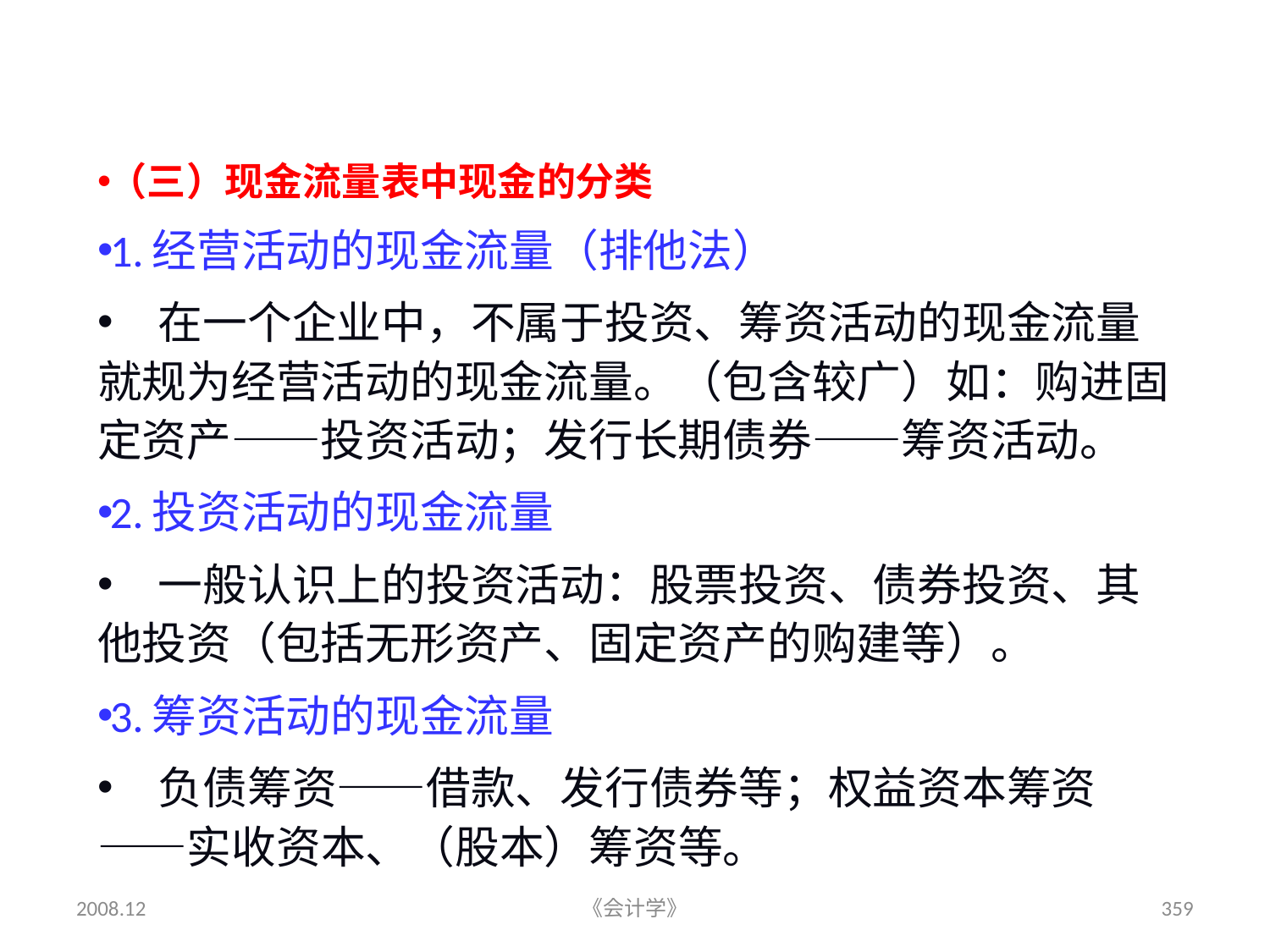

#
（三）现金流量表中现金的分类
1.经营活动的现金流量（排他法）
    在一个企业中，不属于投资、筹资活动的现金流量就规为经营活动的现金流量。（包含较广）如：购进固定资产——投资活动；发行长期债券——筹资活动。
2.投资活动的现金流量
    一般认识上的投资活动：股票投资、债券投资、其他投资（包括无形资产、固定资产的购建等）。
3.筹资活动的现金流量
    负债筹资——借款、发行债券等；权益资本筹资——实收资本、（股本）筹资等。
2008.12
《会计学》
359